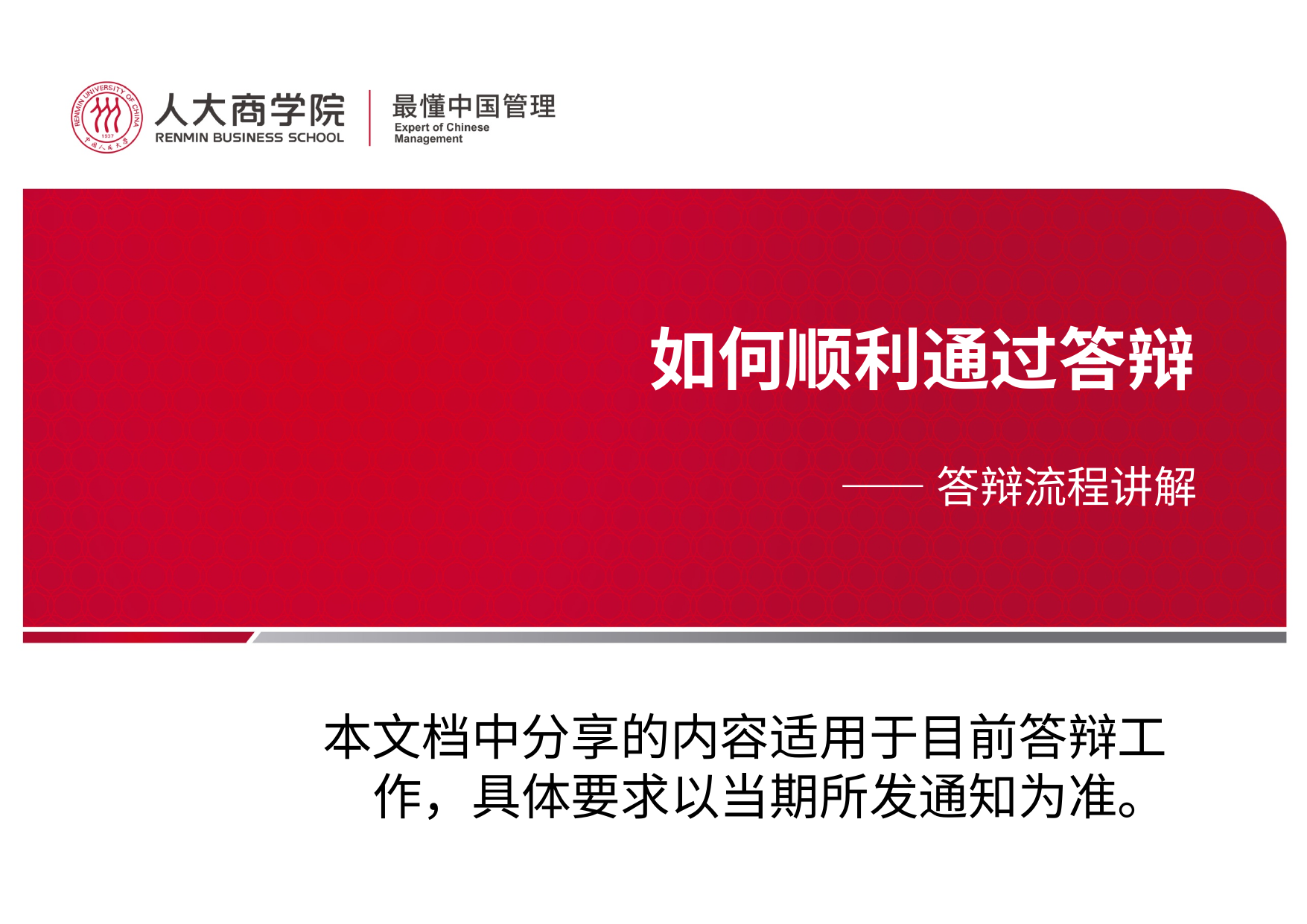

# 如何顺利通过答辩
——答辩流程讲解
本文档中分享的内容适用于目前答辩工作，具体要求以当期所发通知为准。